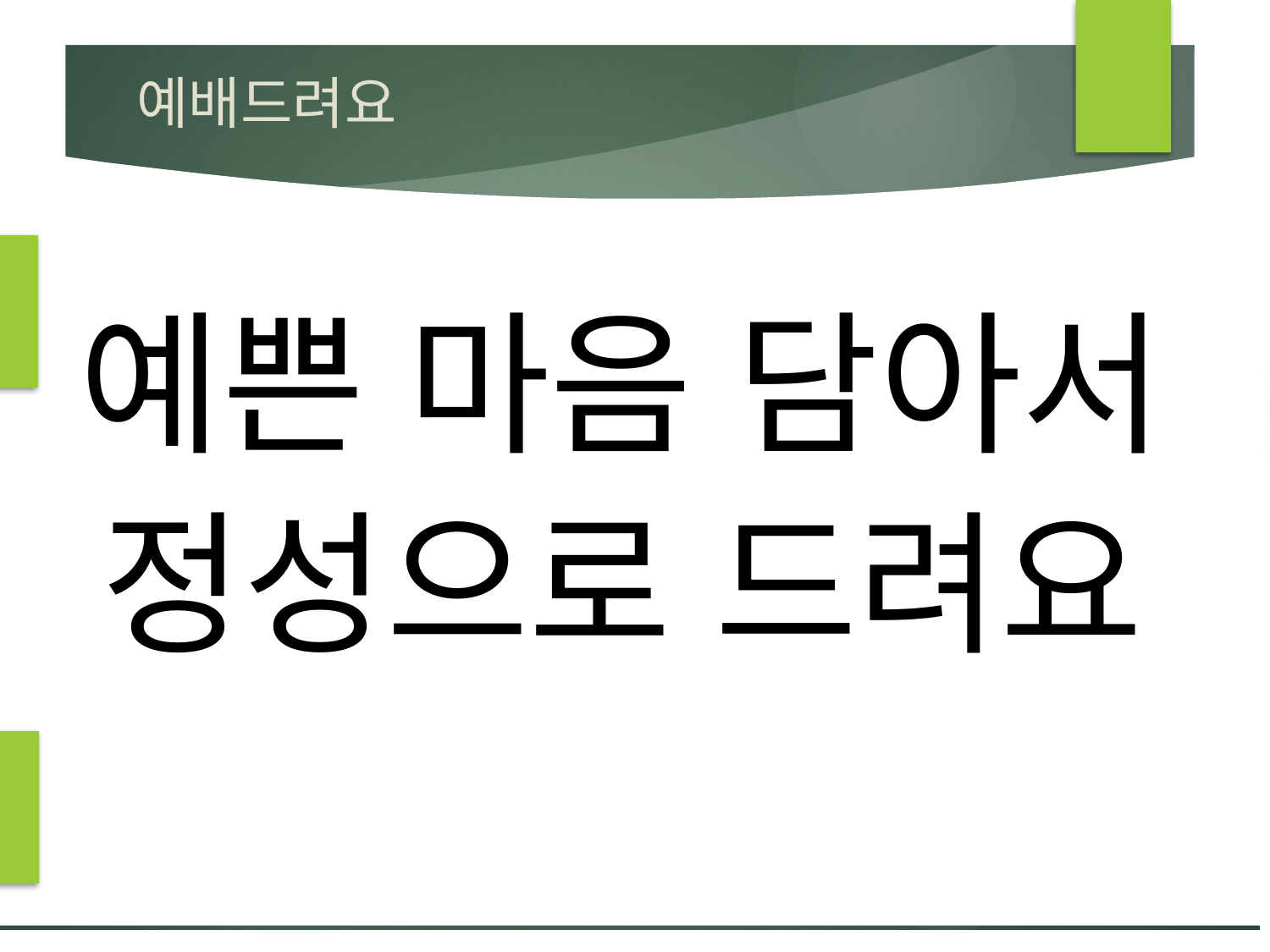

# 예배드려요
예쁜 마음 담아서
정성으로 드려요